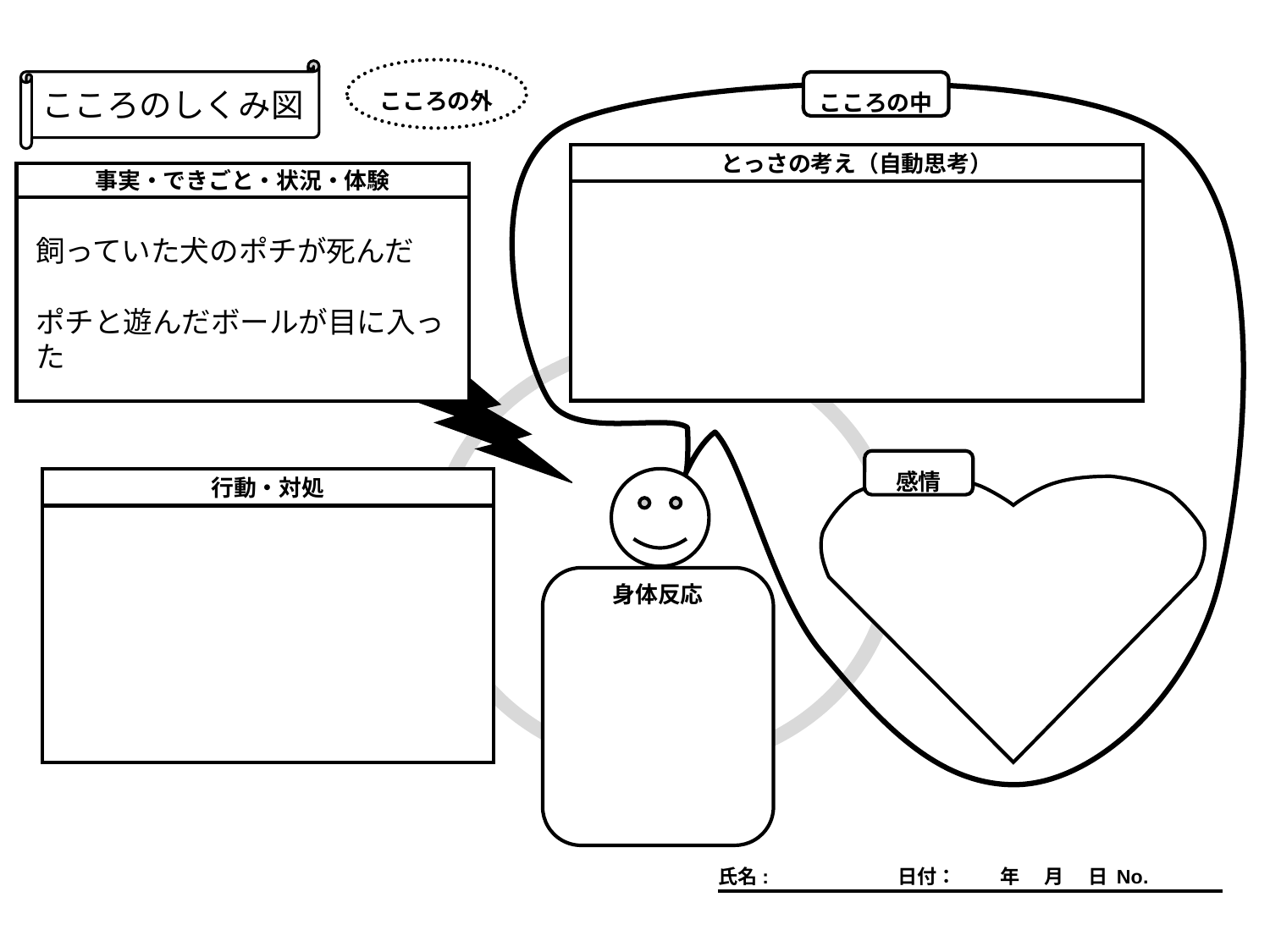

こころの外
こころのしくみ図
こころの中

とっさの考え（自動思考）
事実・できごと・状況・体験

飼っていた犬のポチが死んだ

ポチと遊んだボールが目に入った

感情
行動・対処

身体反応

氏名:   　　  　　　日付：　　 年　 月　 日 No.